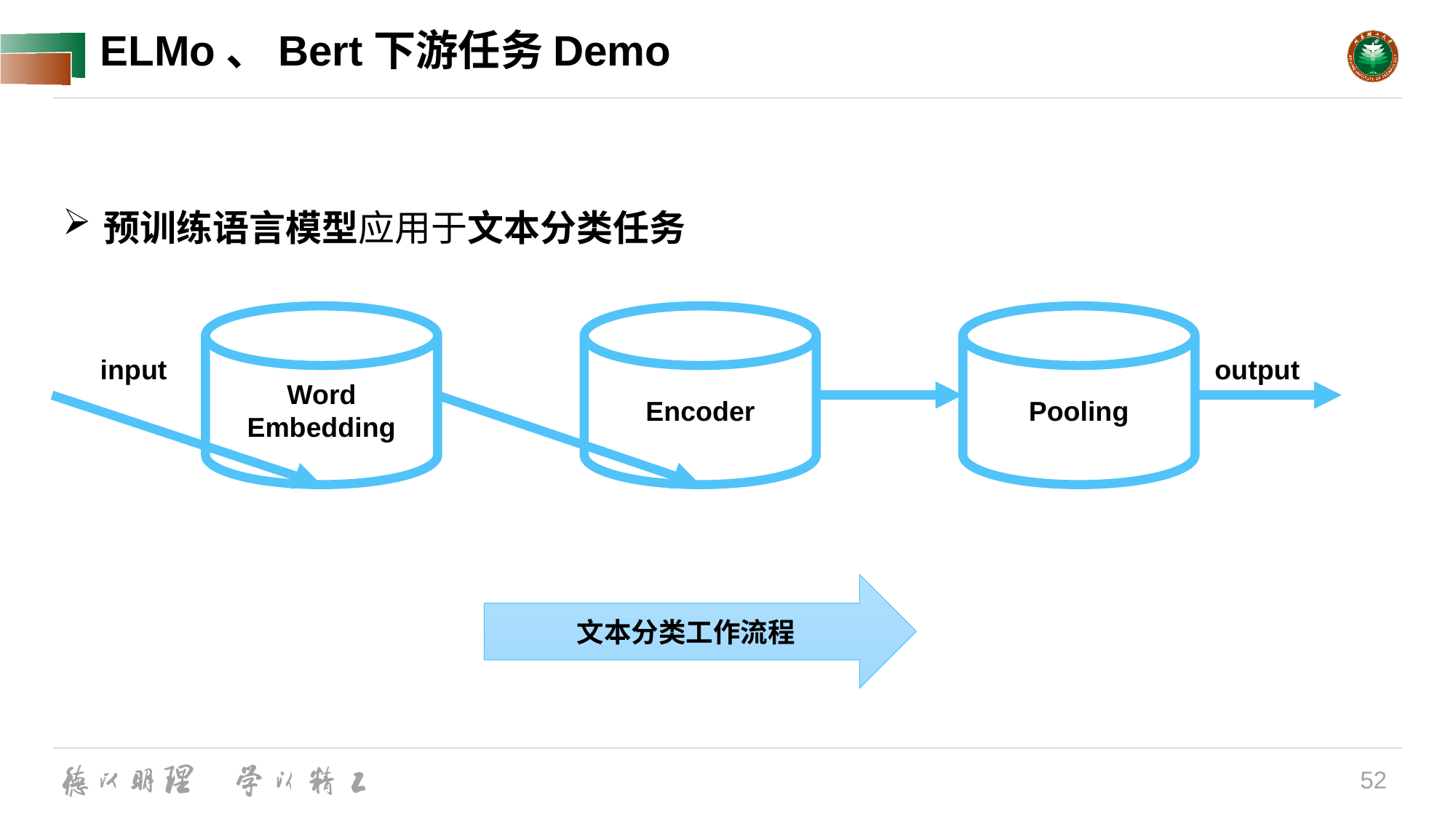

# ELMo、Bert下游任务Demo
预训练语言模型应用于文本分类任务
Encoder
Pooling
Word
Embedding
input
output
文本分类工作流程